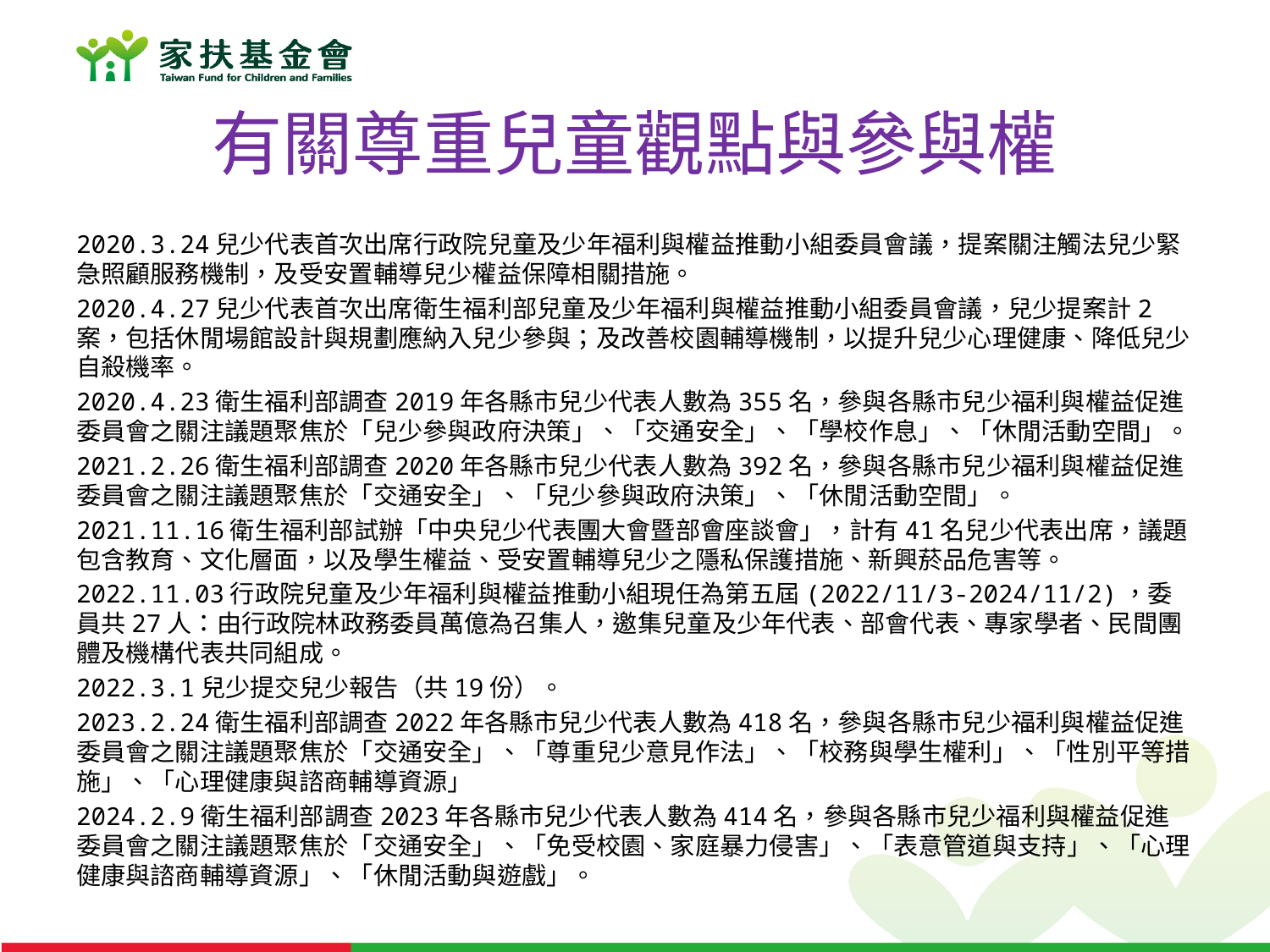

# 有關尊重兒童觀點與參與權
2020.3.24兒少代表首次出席行政院兒童及少年福利與權益推動小組委員會議，提案關注觸法兒少緊急照顧服務機制，及受安置輔導兒少權益保障相關措施。
2020.4.27兒少代表首次出席衛生福利部兒童及少年福利與權益推動小組委員會議，兒少提案計2案，包括休閒場館設計與規劃應納入兒少參與；及改善校園輔導機制，以提升兒少心理健康、降低兒少自殺機率。
2020.4.23衛生福利部調查2019年各縣市兒少代表人數為355名，參與各縣市兒少福利與權益促進委員會之關注議題聚焦於「兒少參與政府決策」、「交通安全」、「學校作息」、「休閒活動空間」。
2021.2.26衛生福利部調查2020年各縣市兒少代表人數為392名，參與各縣市兒少福利與權益促進委員會之關注議題聚焦於「交通安全」、「兒少參與政府決策」、「休閒活動空間」。
2021.11.16衛生福利部試辦「中央兒少代表團大會暨部會座談會」，計有41名兒少代表出席，議題包含教育、文化層面，以及學生權益、受安置輔導兒少之隱私保護措施、新興菸品危害等。
2022.11.03行政院兒童及少年福利與權益推動小組現任為第五屆(2022/11/3-2024/11/2)，委員共27人：由行政院林政務委員萬億為召集人，邀集兒童及少年代表、部會代表、專家學者、民間團體及機構代表共同組成。
2022.3.1兒少提交兒少報告（共19份）。
2023.2.24衛生福利部調查2022年各縣市兒少代表人數為418名，參與各縣市兒少福利與權益促進委員會之關注議題聚焦於「交通安全」、「尊重兒少意見作法」、「校務與學生權利」、「性別平等措施」、「心理健康與諮商輔導資源」
2024.2.9衛生福利部調查2023年各縣市兒少代表人數為414名，參與各縣市兒少福利與權益促進委員會之關注議題聚焦於「交通安全」、「免受校園、家庭暴力侵害」、「表意管道與支持」、「心理健康與諮商輔導資源」、「休閒活動與遊戲」。